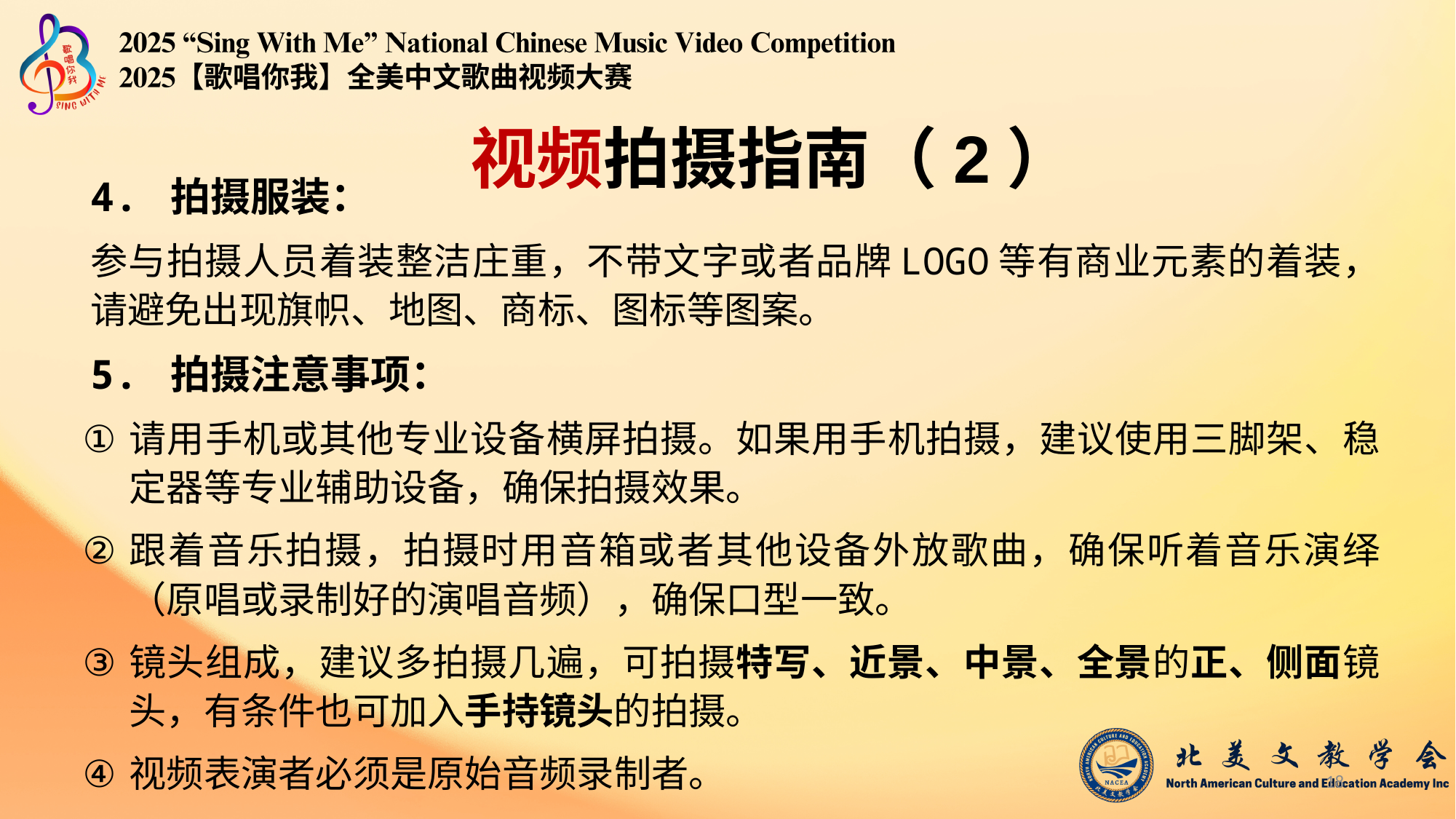

# 视频拍摄指南（2）
4. 拍摄服装：
参与拍摄人员着装整洁庄重，不带文字或者品牌LOGO等有商业元素的着装，请避免出现旗帜、地图、商标、图标等图案。
5. 拍摄注意事项：
请用手机或其他专业设备横屏拍摄。如果用手机拍摄，建议使用三脚架、稳定器等专业辅助设备，确保拍摄效果。
跟着音乐拍摄，拍摄时用音箱或者其他设备外放歌曲，确保听着音乐演绎（原唱或录制好的演唱音频），确保口型一致。
镜头组成，建议多拍摄几遍，可拍摄特写、近景、中景、全景的正、侧面镜头，有条件也可加入手持镜头的拍摄。
视频表演者必须是原始音频录制者。

18